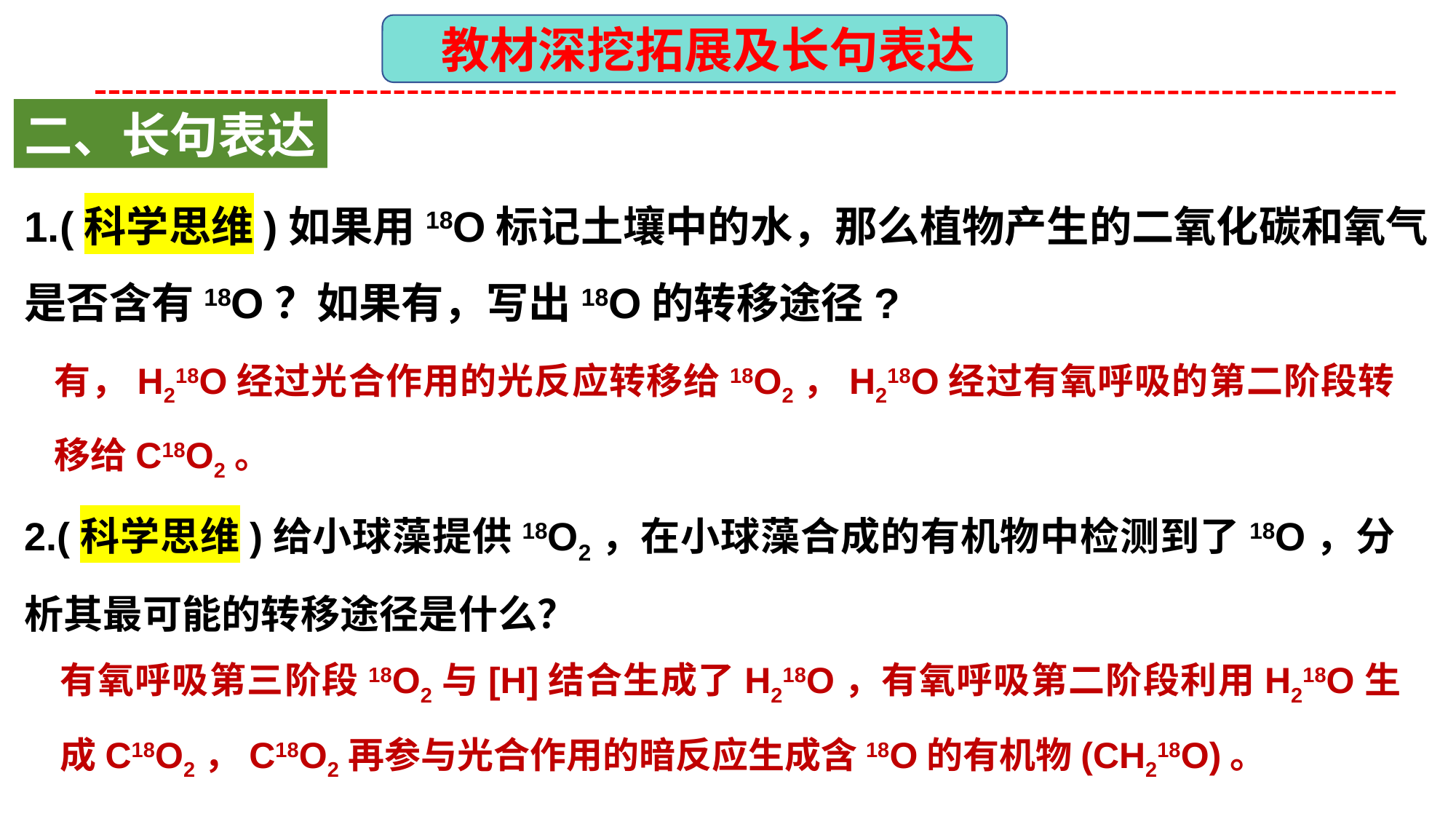

教材深挖拓展及长句表达
二、长句表达
1.(科学思维)如果用18O标记土壤中的水，那么植物产生的二氧化碳和氧气是否含有18O？如果有，写出18O的转移途径?

有，H218O经过光合作用的光反应转移给18O2，H218O经过有氧呼吸的第二阶段转移给C18O2。
2.(科学思维)给小球藻提供18O2，在小球藻合成的有机物中检测到了18O，分析其最可能的转移途径是什么？
有氧呼吸第三阶段18O2与[H]结合生成了H218O，有氧呼吸第二阶段利用H218O生成C18O2，C18O2再参与光合作用的暗反应生成含18O的有机物(CH218O)。